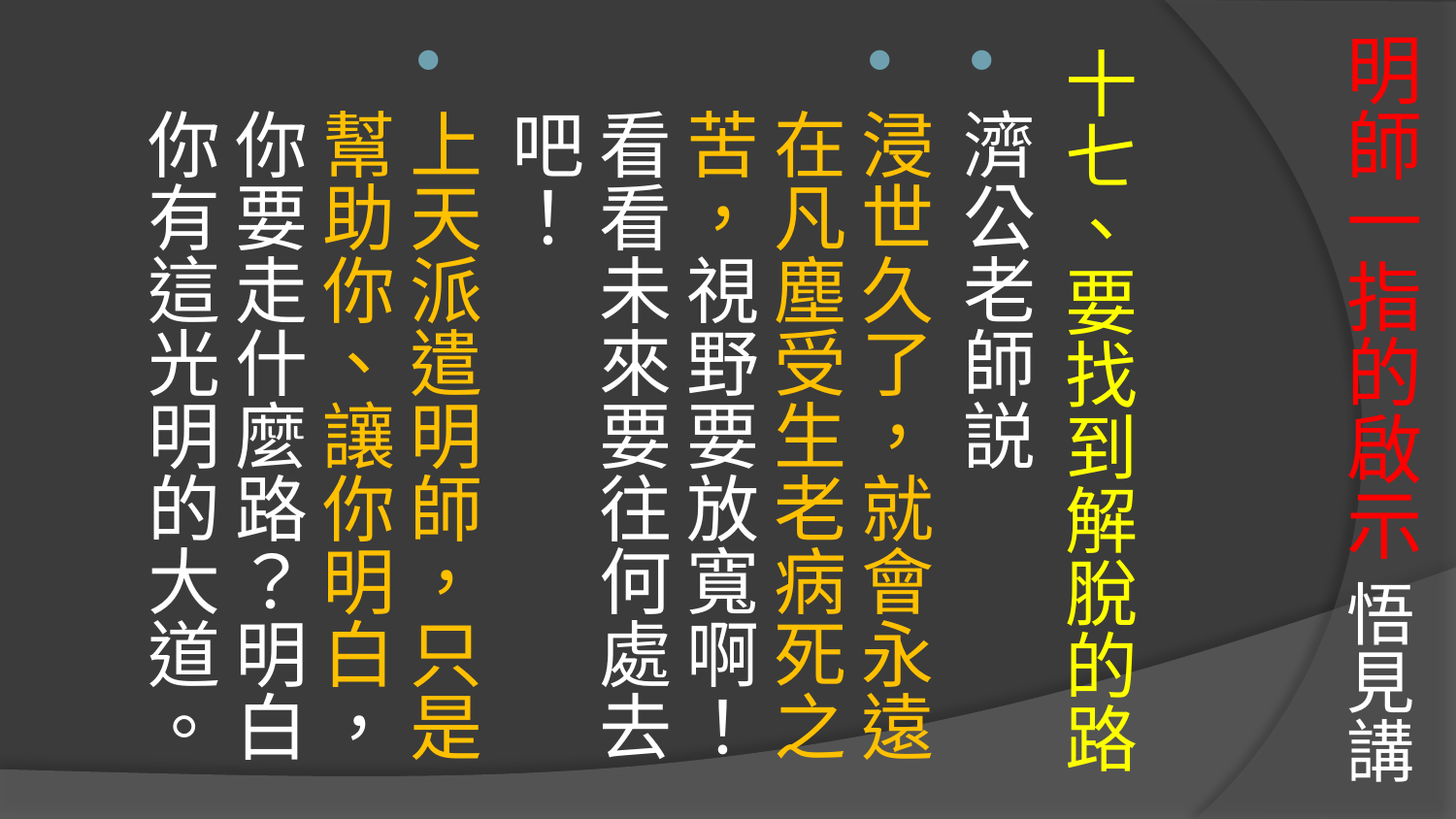

# 明師一指的啟示 悟見講
十七、要找到解脫的路
濟公老師説
浸世久了，就會永遠在凡塵受生老病死之苦，視野要放寬啊！看看未來要往何處去吧！
上天派遣明師，只是幫助你、讓你明白，你要走什麼路？明白你有這光明的大道。